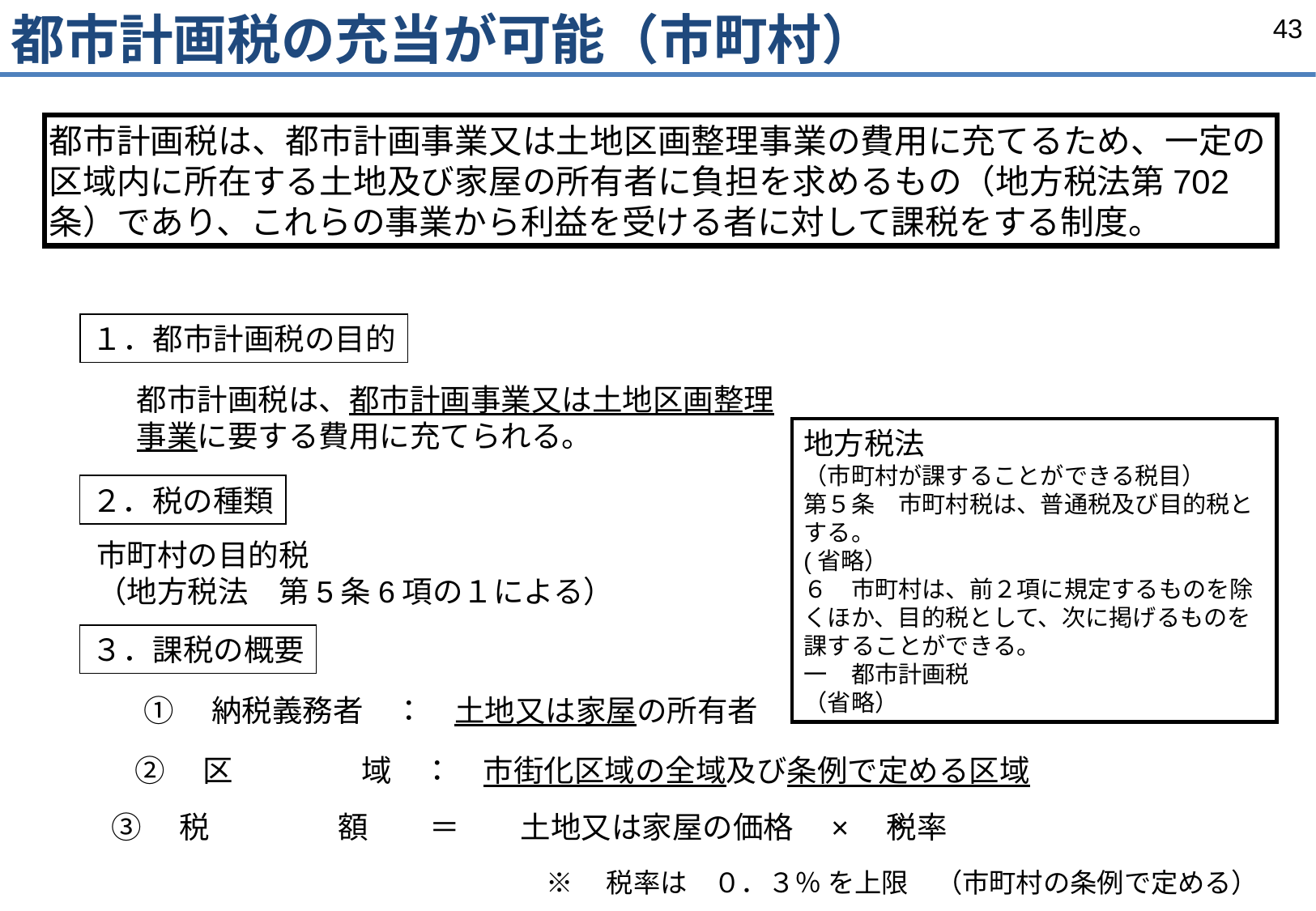

都市計画税の充当が可能（市町村）
都市計画税は、都市計画事業又は土地区画整理事業の費用に充てるため、一定の区域内に所在する土地及び家屋の所有者に負担を求めるもの（地方税法第702条）であり、これらの事業から利益を受ける者に対して課税をする制度。
１．都市計画税の目的
都市計画税は、都市計画事業又は土地区画整理
事業に要する費用に充てられる。
地方税法
（市町村が課することができる税目）
第５条　市町村税は、普通税及び目的税とする。
(省略）
６　市町村は、前２項に規定するものを除くほか、目的税として、次に掲げるものを課することができる。
一　都市計画税
（省略）
２．税の種類
市町村の目的税　
（地方税法　第5条6項の１による）
３．課税の概要
①　納税義務者　：　土地又は家屋の所有者
②　区　　　　 域　：　市街化区域の全域及び条例で定める区域
※
③　税 　　　　額　　＝　　土地又は家屋の価格　×　税率
※　税率は　０．３％ を上限　（市町村の条例で定める）
○地方税法（昭和二十五年法律第二百二十六号）（抄）
第六節　都市計画税
（都市計画税の課税客体等）
第七百二条  　市町村は、都市計画法に基づいて行う都市計画事業又は土地区画整理法に基づいて行う土地区画整理事業に要する費用に充てるため、当該市町村の区域で都市計画法第五条の規定により都市計画区域として指定されたもの（以下この項において「都市計画区域」という。）のうち同法第七条第一項に規定する市街化区域（当該都市計画区域について同項に規定する区域区分に関する都市計画が定められていない場合にあつては、当該都市計画区域の全部又は一部の区域で条例で定める区域）内に所在する土地及び家屋に対し、その価格を課税標準として、当該土地又は家屋の所有者に都市計画税を課することができる。当該都市計画区域のうち同項に規定する市街化調整区域内に所在する土地及び家屋の所有者に対して都市計画税を課さないことが当該市街化区域内に所在する土地及び家屋の所有者に対して都市計画税を課することとの均衡を著しく失すると認められる特別の事情がある場合には、当該市街化調整区域のうち条例で定める区域内に所在する土地及び家屋についても、同様とする。
２　（略）